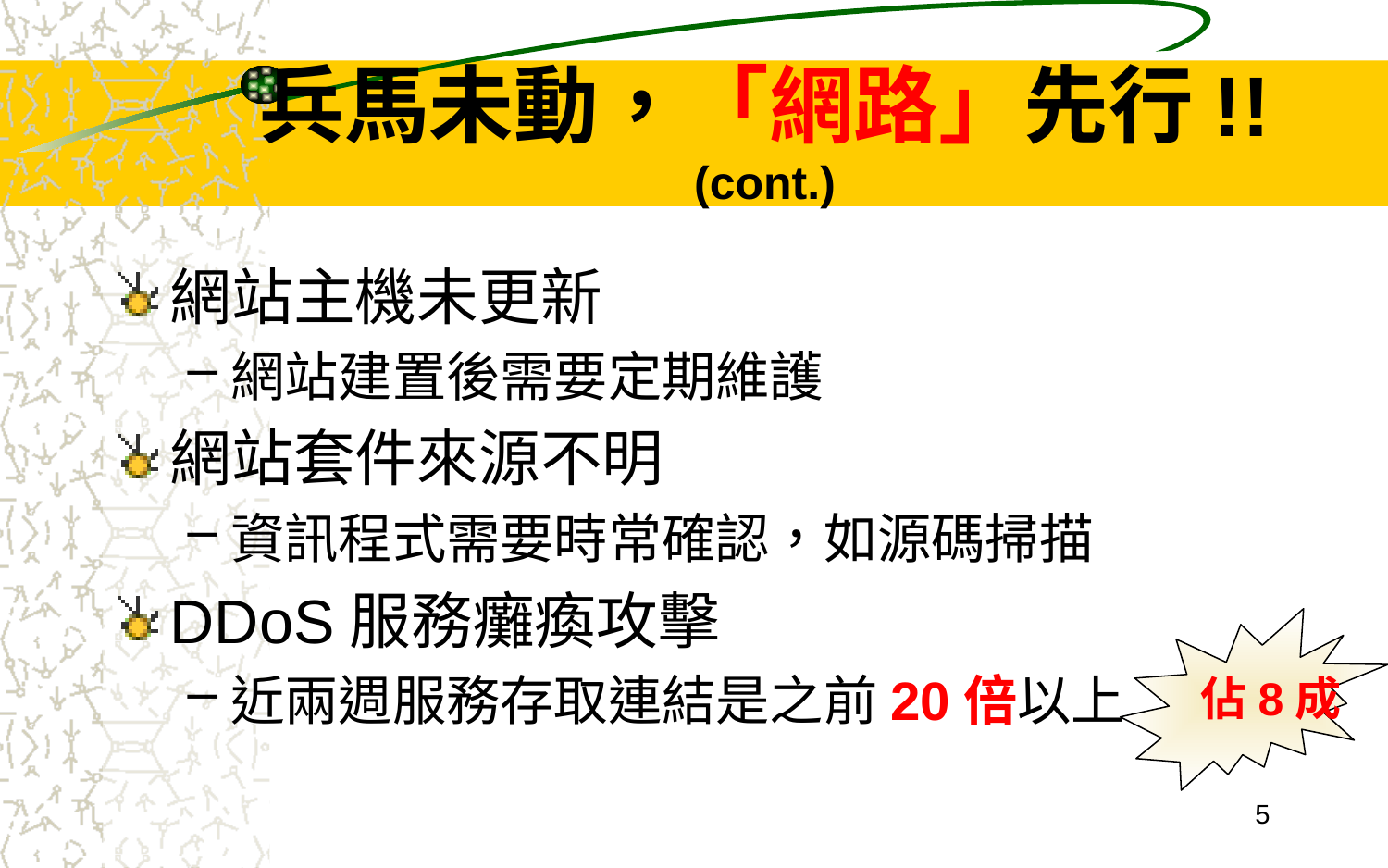

# 兵馬未動，「網路」先行!!(cont.)
網站主機未更新
網站建置後需要定期維護
網站套件來源不明
資訊程式需要時常確認，如源碼掃描
DDoS服務癱瘓攻擊
近兩週服務存取連結是之前20倍以上
佔8成
5